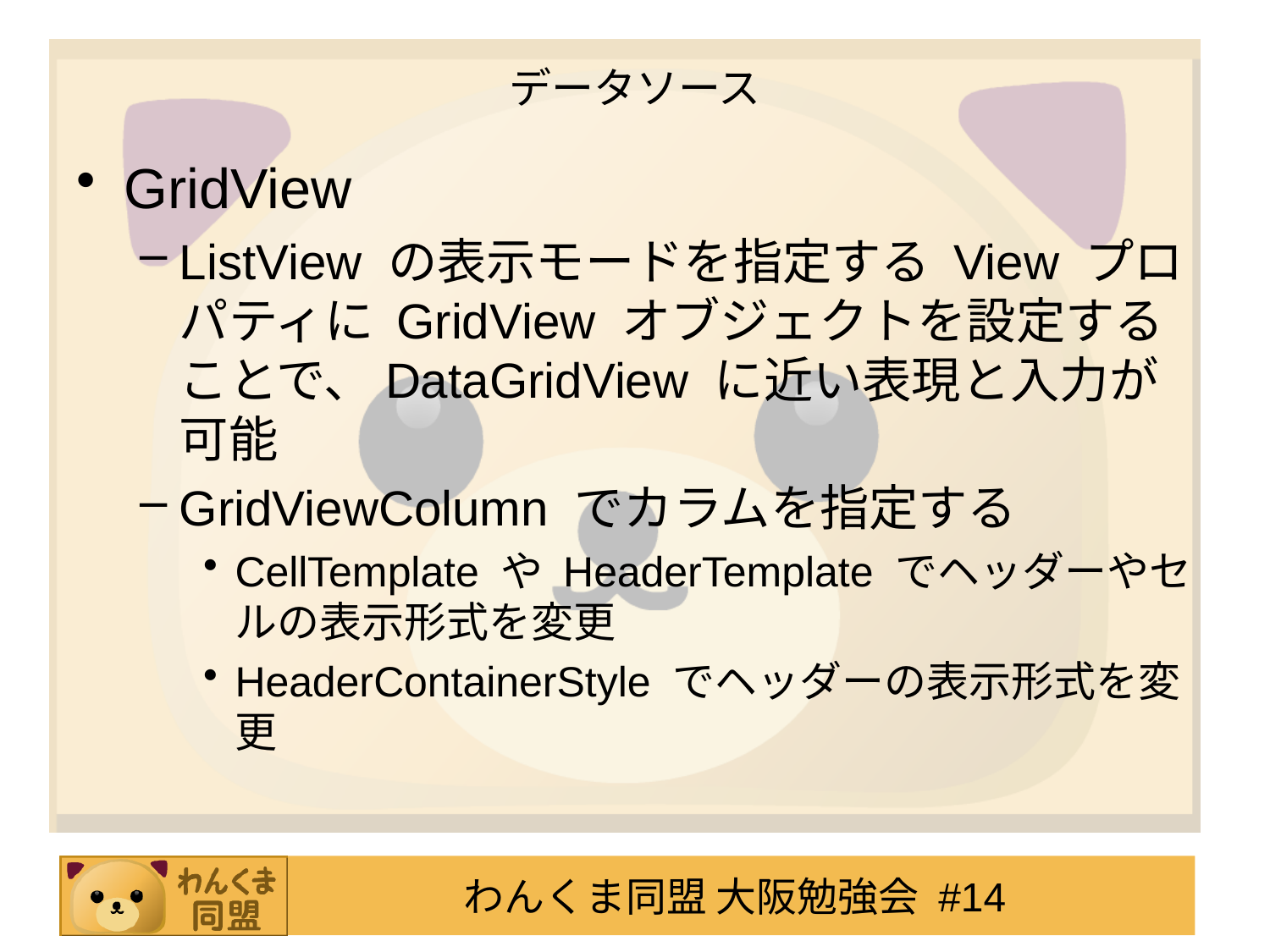

# データソース
GridView
ListView の表示モードを指定する View プロパティに GridView オブジェクトを設定することで、DataGridView に近い表現と入力が可能
GridViewColumn でカラムを指定する
CellTemplate や HeaderTemplate でヘッダーやセルの表示形式を変更
HeaderContainerStyle でヘッダーの表示形式を変更